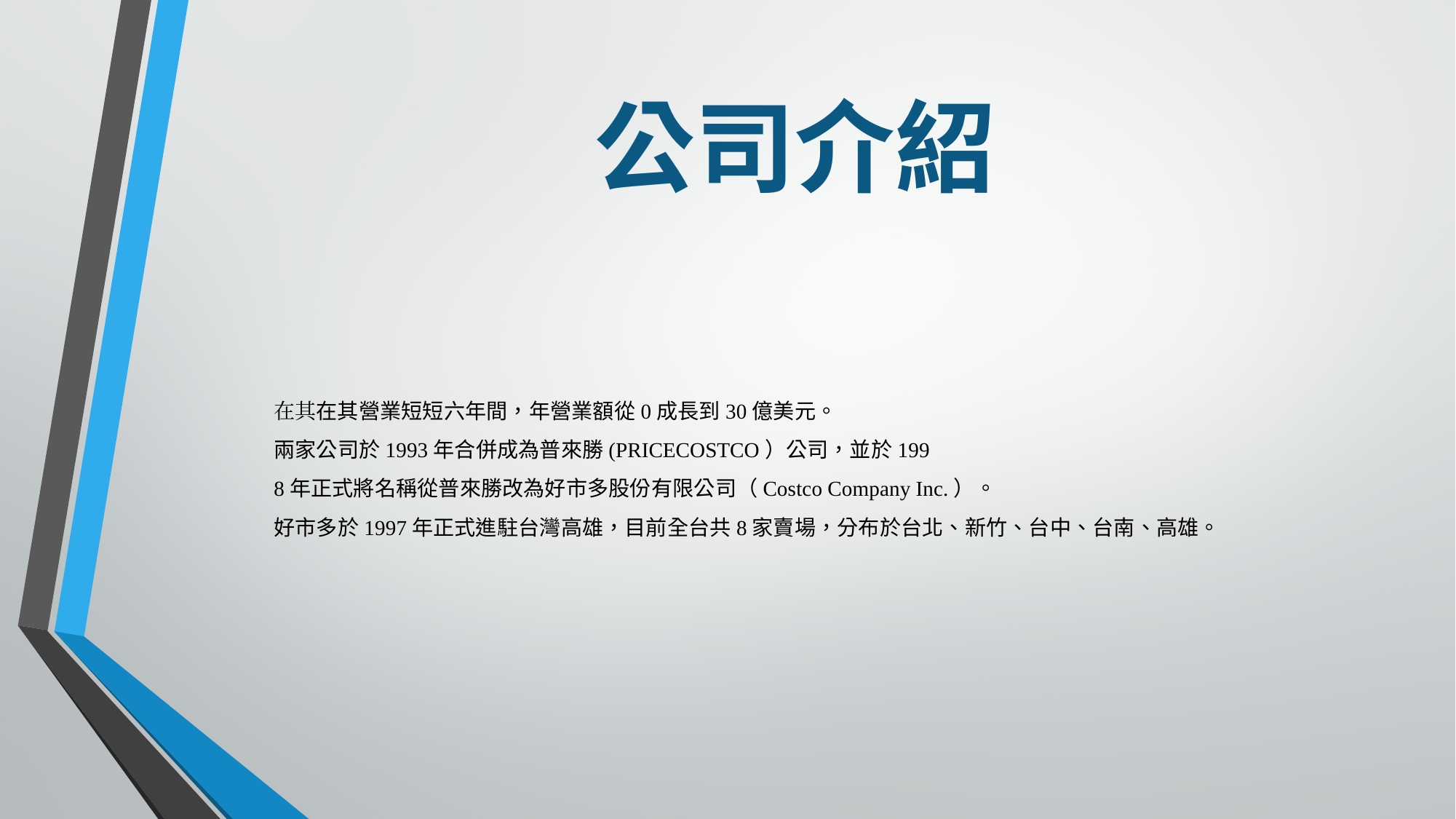

# 公司介紹
在其在其營業短短六年間，年營業額從0成長到30億美元。
兩家公司於1993年合併成為普來勝(PRICECOSTCO）公司，並於199
8年正式將名稱從普來勝改為好市多股份有限公司（Costco Company Inc.）。
好市多於1997年正式進駐台灣高雄，目前全台共8家賣場，分布於台北、新竹、台中、台南、高雄。